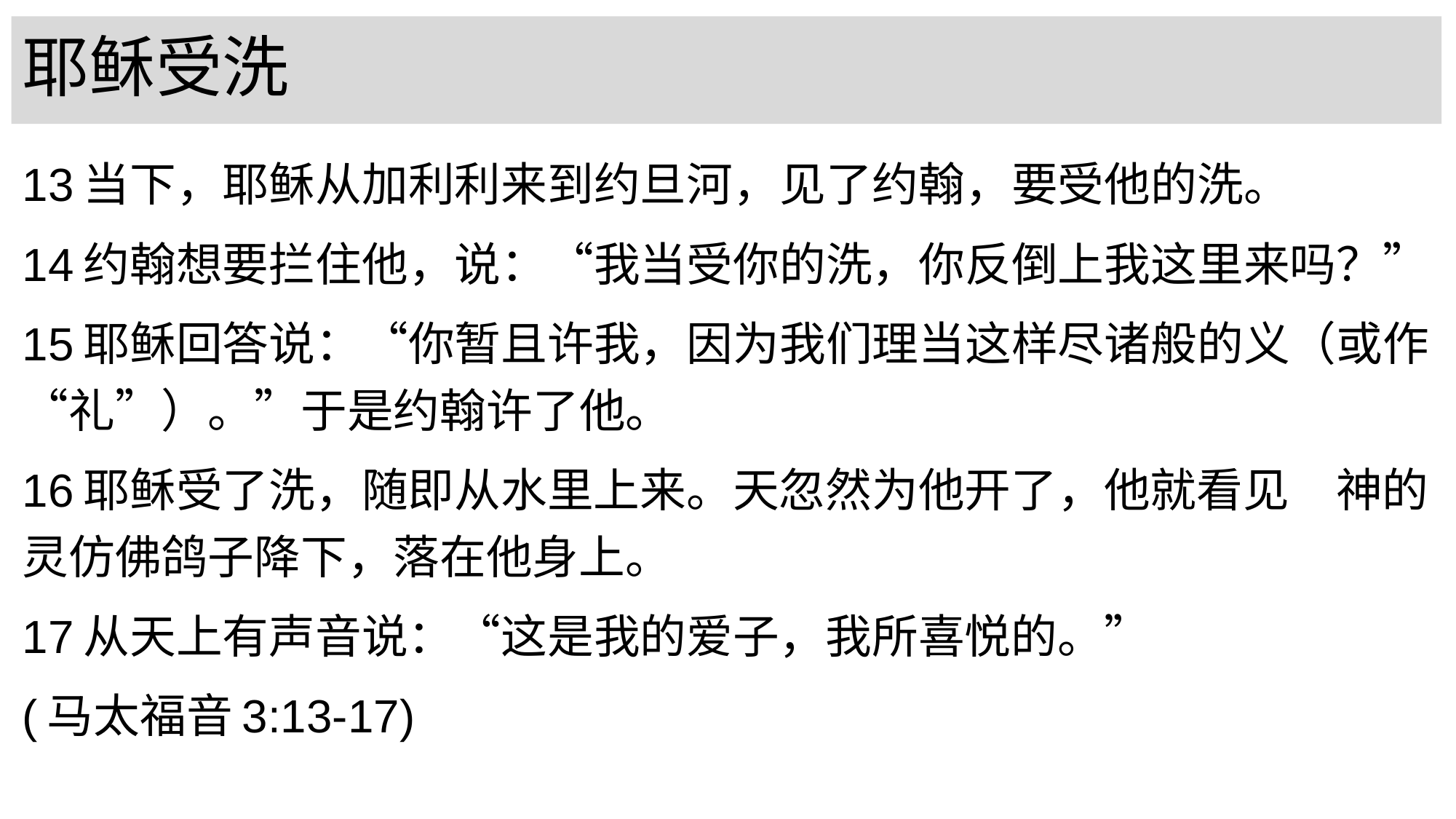

# 耶稣受洗
13当下，耶稣从加利利来到约旦河，见了约翰，要受他的洗。
14约翰想要拦住他，说：“我当受你的洗，你反倒上我这里来吗？”
15耶稣回答说：“你暂且许我，因为我们理当这样尽诸般的义（或作“礼”）。”于是约翰许了他。
16耶稣受了洗，随即从水里上来。天忽然为他开了，他就看见　神的灵仿佛鸽子降下，落在他身上。
17从天上有声音说：“这是我的爱子，我所喜悦的。”
(马太福音3:13-17)